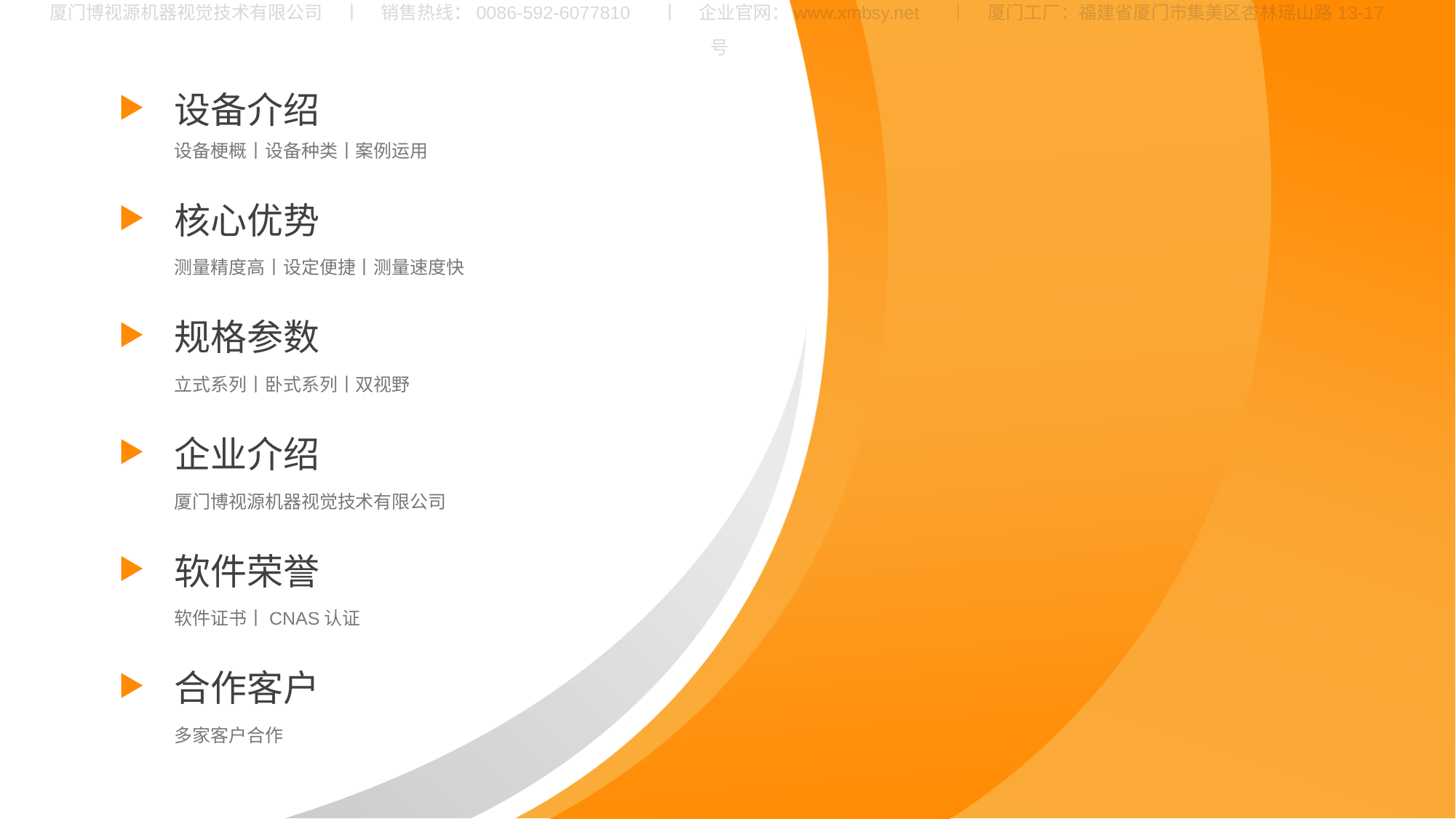

设备介绍

设备梗概丨设备种类丨案例运用
核心优势

测量精度高丨设定便捷丨测量速度快
规格参数

立式系列丨卧式系列丨双视野
企业介绍

厦门博视源机器视觉技术有限公司
软件荣誉

软件证书丨CNAS认证
合作客户

多家客户合作